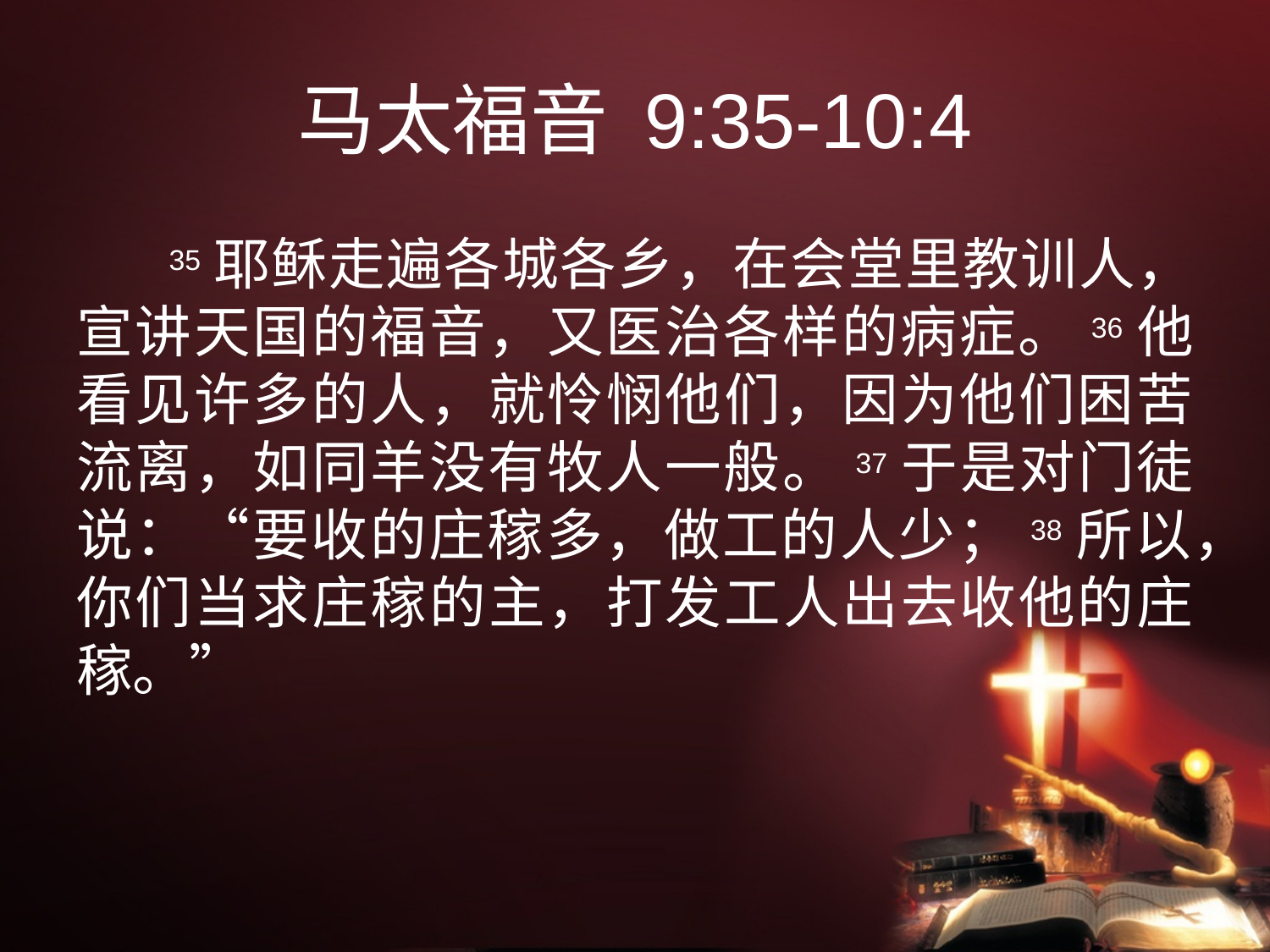

# 马太福音 9:35-10:4
          35耶稣走遍各城各乡，在会堂里教训人，宣讲天国的福音，又医治各样的病症。36他看见许多的人，就怜悯他们，因为他们困苦流离，如同羊没有牧人一般。37于是对门徒说：“要收的庄稼多，做工的人少；38所以，你们当求庄稼的主，打发工人出去收他的庄稼。”